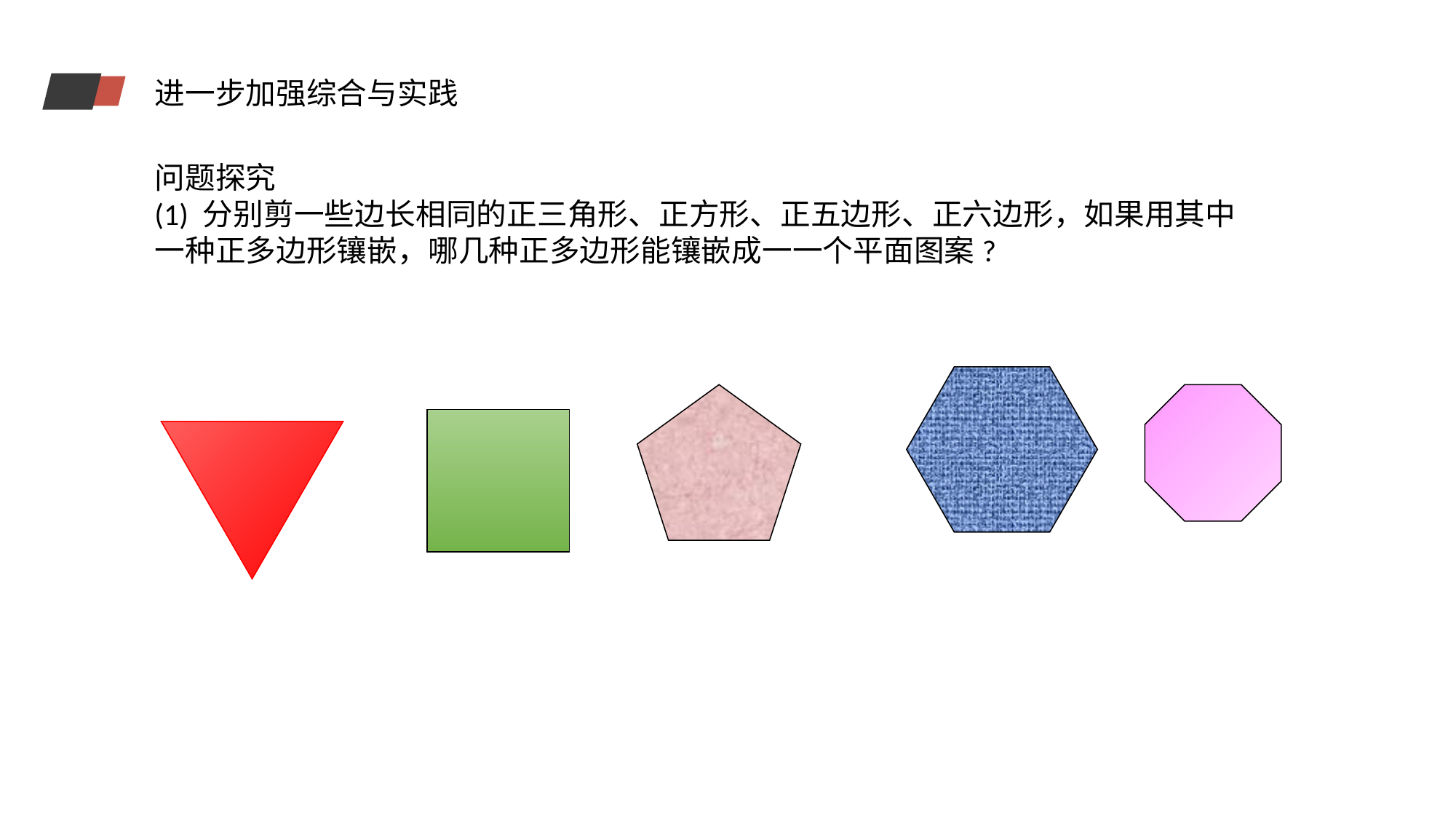

进一步加强综合与实践

问题探究
(1) 分别剪一些边长相同的正三角形、正方形、正五边形、正六边形，如果用其中一种正多边形镶嵌，哪几种正多边形能镶嵌成一一个平面图案?